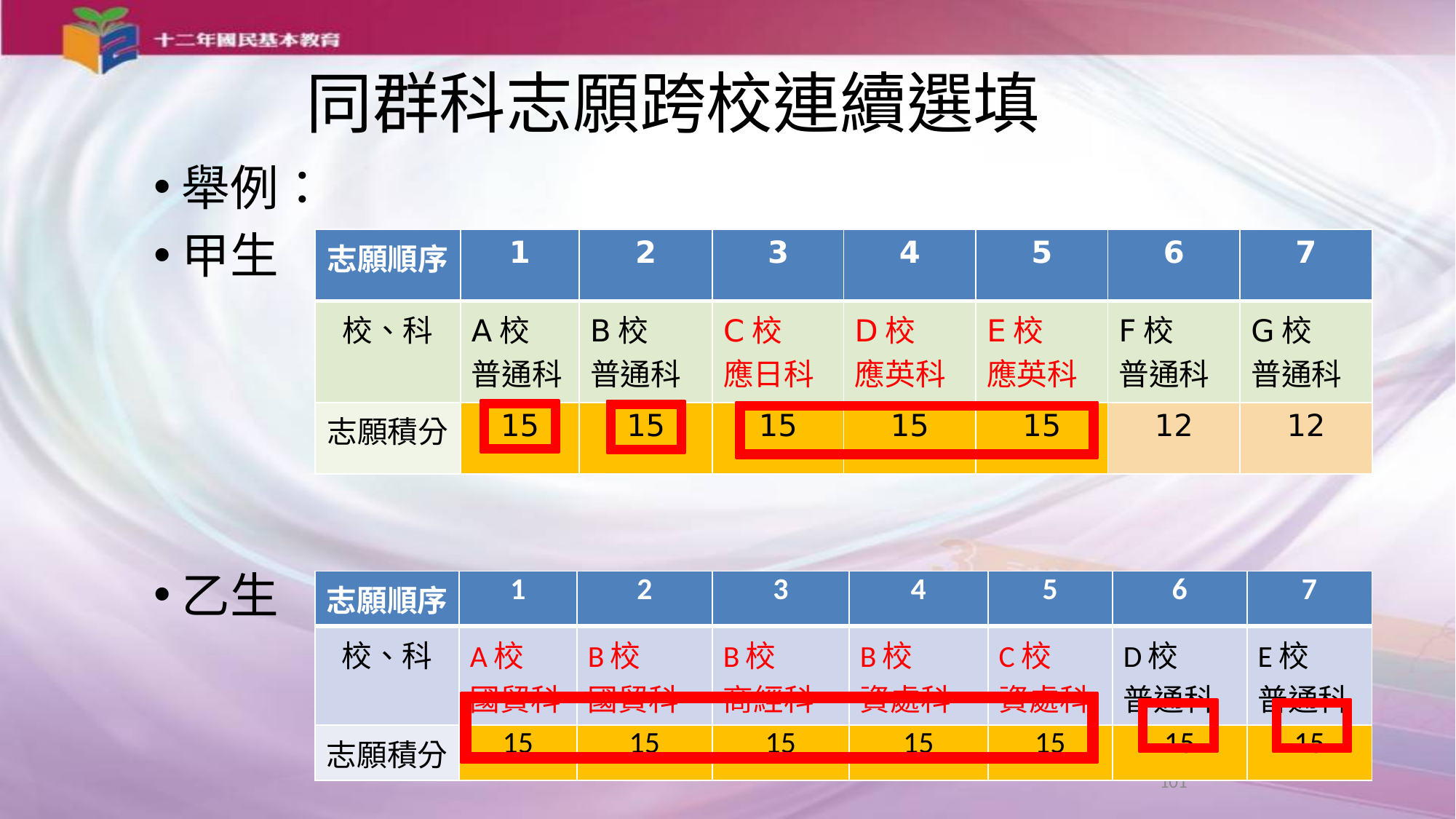

同群科志願跨校連續選填
舉例：
甲生

乙生

| 志願順序 | 1 | 2 | 3 | 4 | 5 | 6 | 7 |
| --- | --- | --- | --- | --- | --- | --- | --- |
| 校、科 | A校 普通科 | B校 普通科 | C校 應日科 | D校 應英科 | E校 應英科 | F校 普通科 | G校 普通科 |
| 志願積分 | 15 | 15 | 15 | 15 | 15 | 12 | 12 |

| 志願順序 | 1 | 2 | 3 | 4 | 5 | 6 | 7 |
| --- | --- | --- | --- | --- | --- | --- | --- |
| 校、科 | A校 國貿科 | B校 國貿科 | B校 商經科 | B校 資處科 | C校 資處科 | D校 普通科 | E校 普通科 |
| 志願積分 | 15 | 15 | 15 | 15 | 15 | 15 | 15 |

101